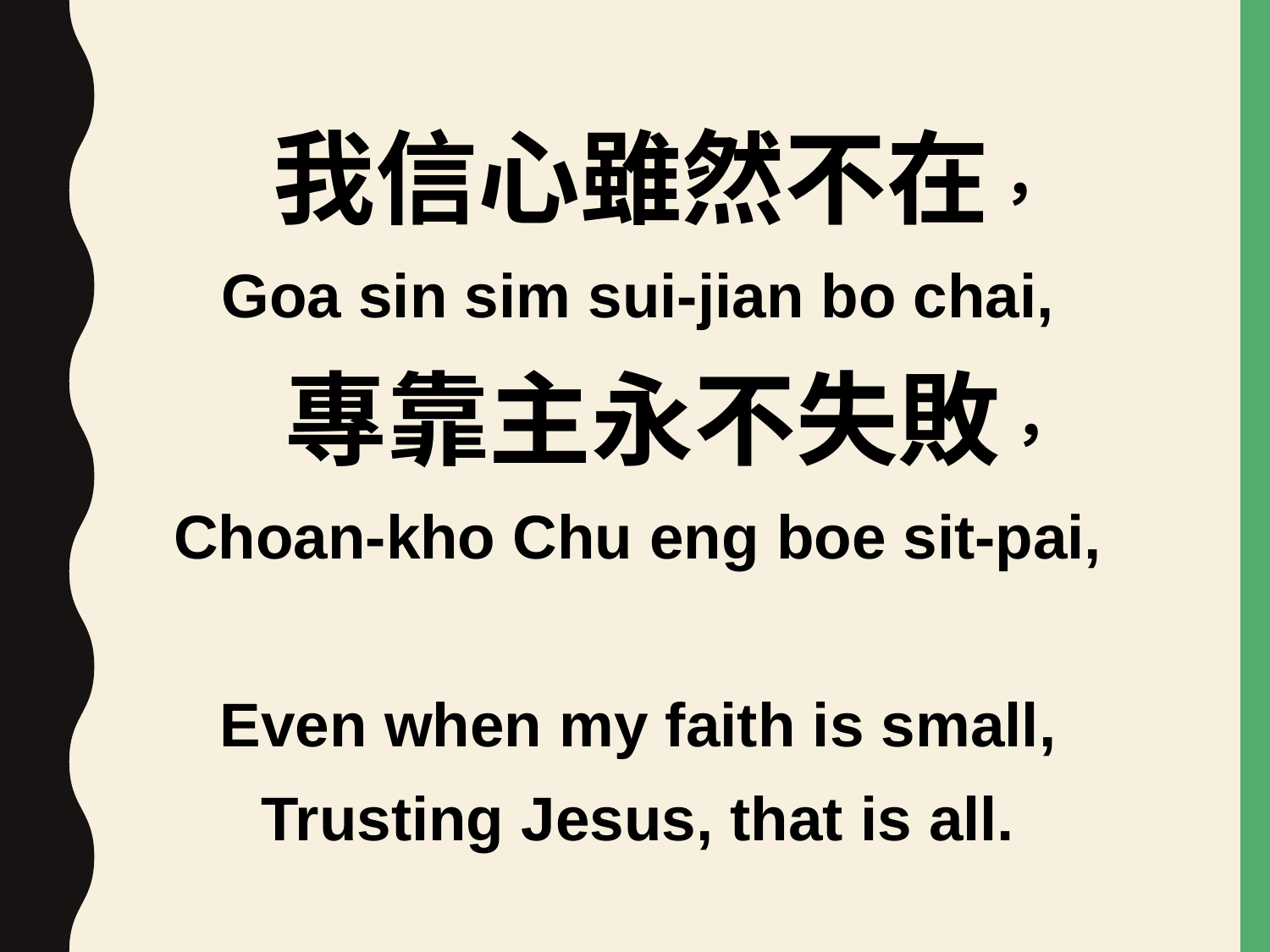

我信心雖然不在，
Goa sin sim sui-jian bo chai,
  專靠主永不失敗，
Choan-kho Chu eng boe sit-pai,

Even when my faith is small,
Trusting Jesus, that is all.